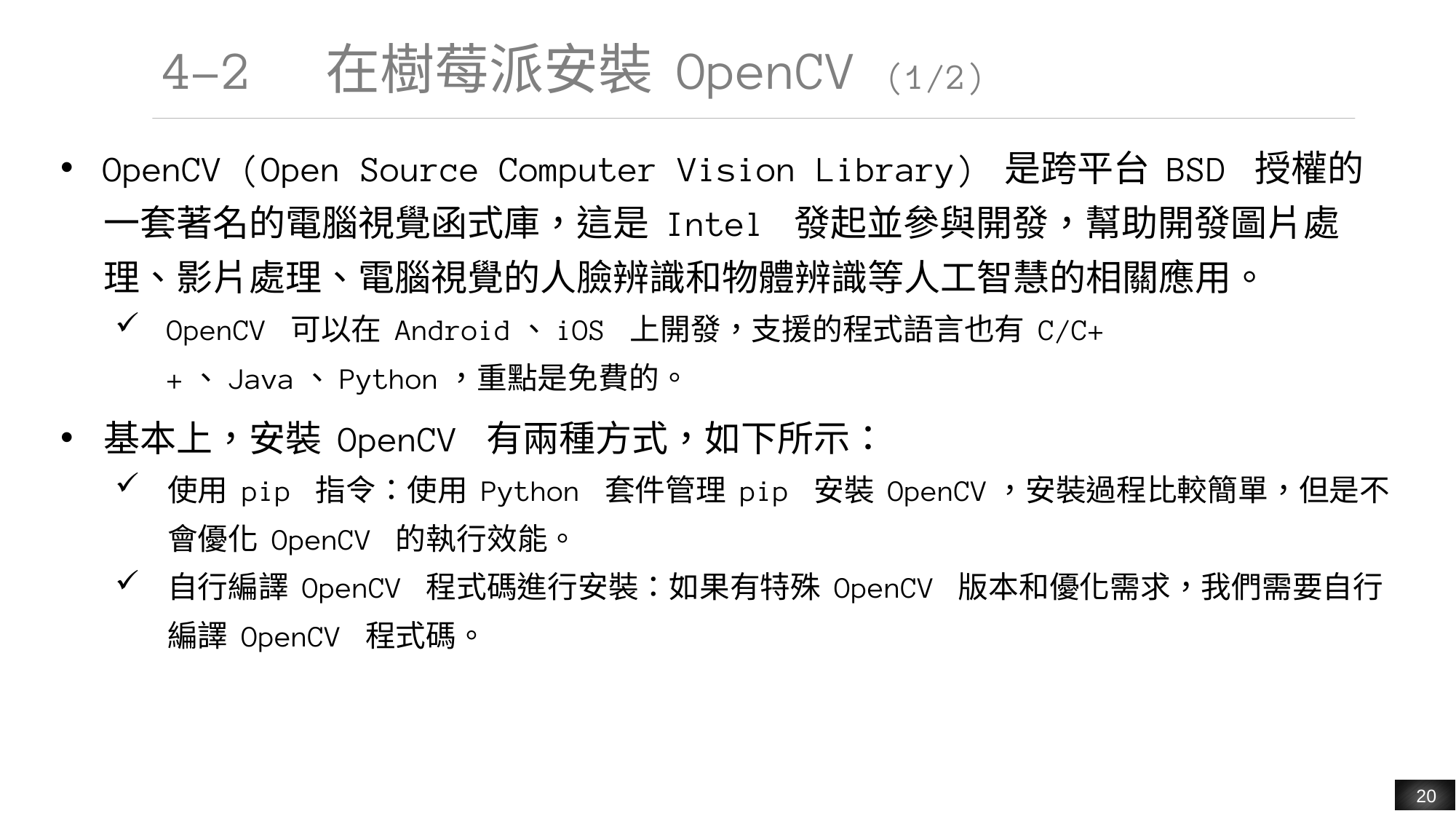

# 4-2  在樹莓派安裝 OpenCV (1/2)
OpenCV (Open Source Computer Vision Library) 是跨平台 BSD 授權的一套著名的電腦視覺函式庫，這是 Intel 發起並參與開發，幫助開發圖片處理、影片處理、電腦視覺的人臉辨識和物體辨識等人工智慧的相關應用。
OpenCV 可以在 Android、iOS 上開發，支援的程式語言也有 C/C++、Java、Python，重點是免費的。
基本上，安裝 OpenCV 有兩種方式，如下所示：
使用 pip 指令：使用 Python 套件管理 pip 安裝 OpenCV，安裝過程比較簡單，但是不會優化 OpenCV 的執行效能。
自行編譯 OpenCV 程式碼進行安裝：如果有特殊 OpenCV 版本和優化需求，我們需要自行編譯 OpenCV 程式碼。